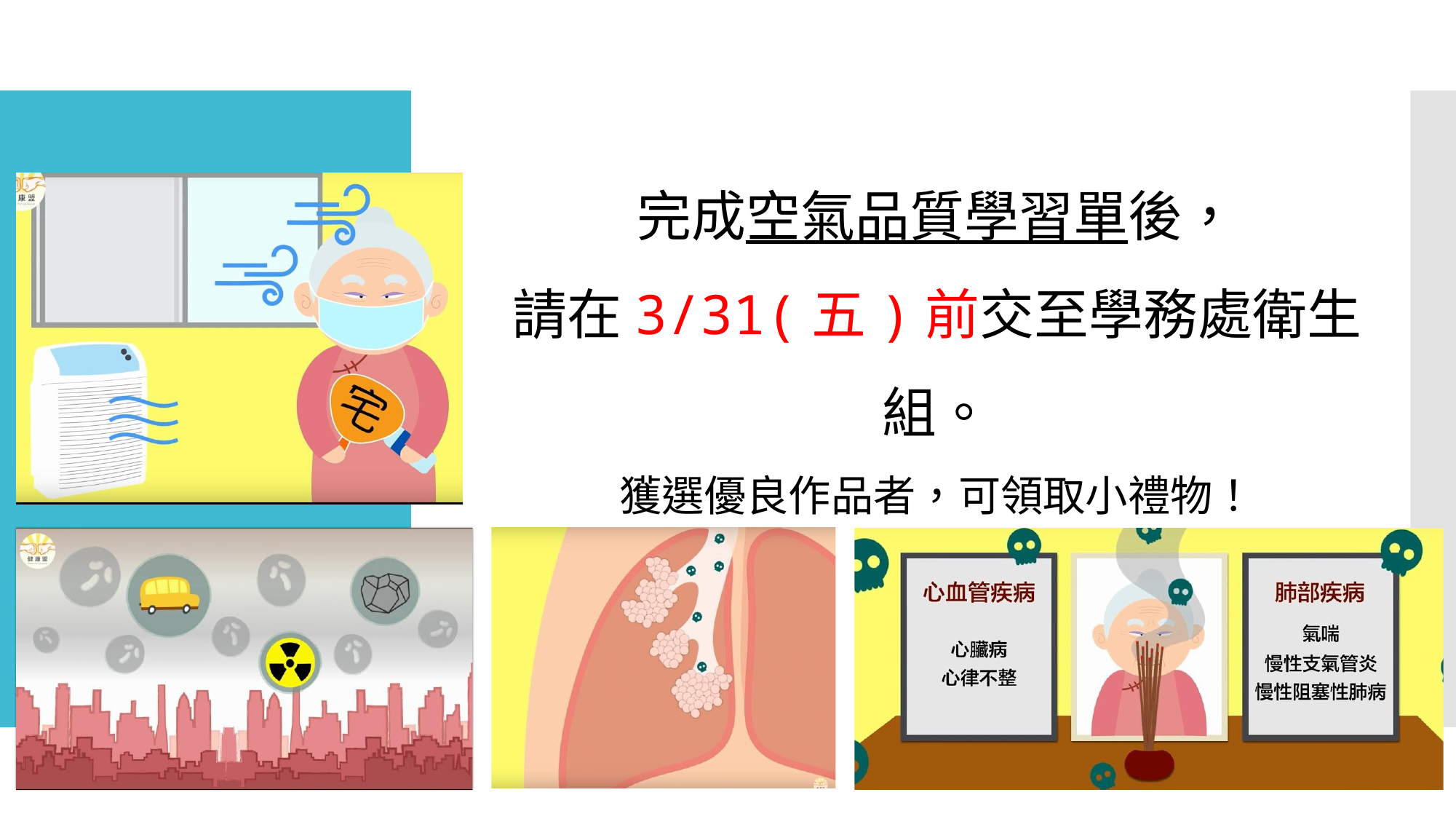

完成空氣品質學習單後，
請在3/31(五)前交至學務處衛生組。
獲選優良作品者，可領取小禮物！